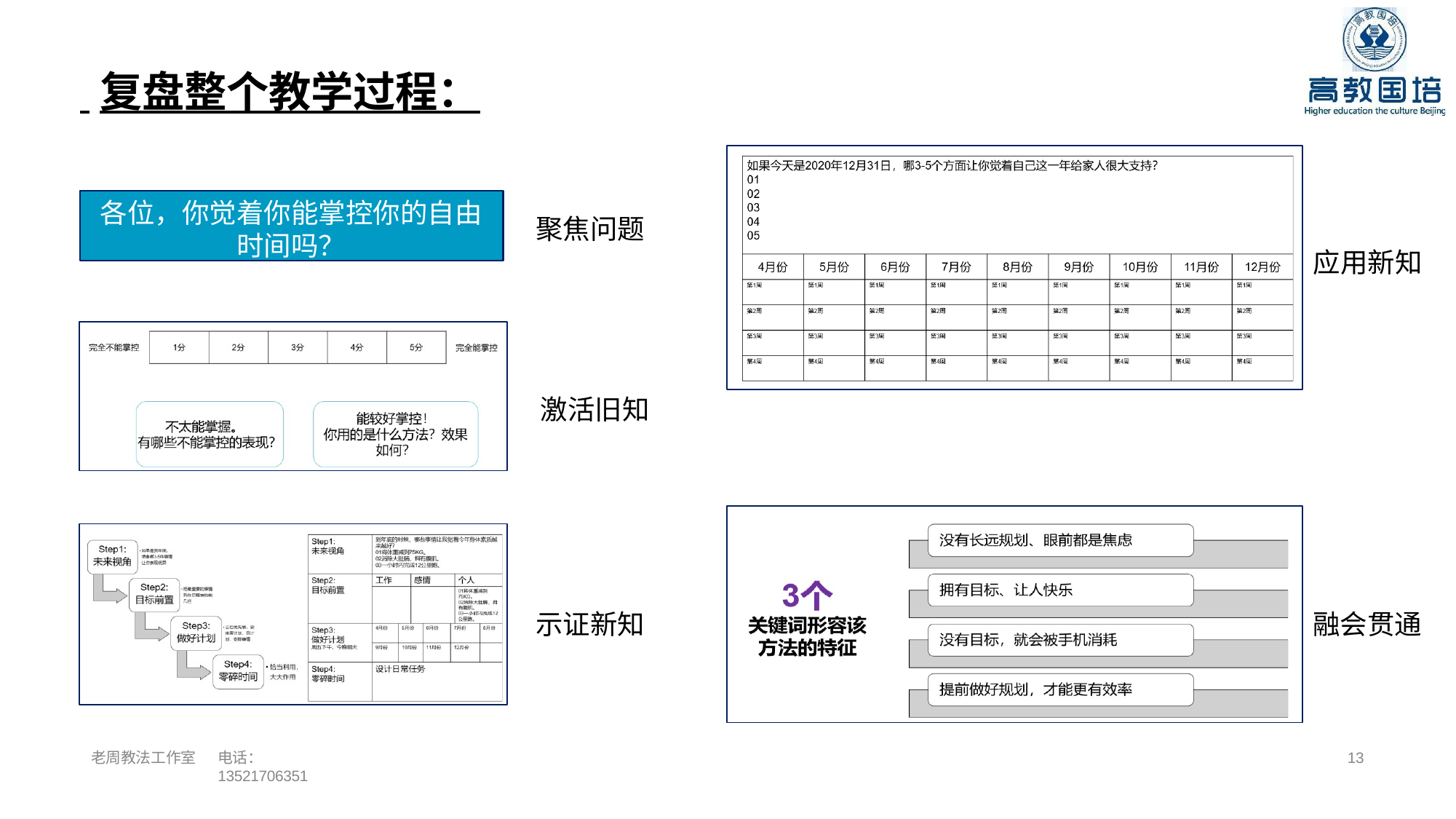

# 复盘整个教学过程：

各位，你觉着你能掌控你的自由 时间吗？
聚焦问题
应用新知

激活旧知

示证新知
融会贯通
老周教法工作室
电话：13521706351
13